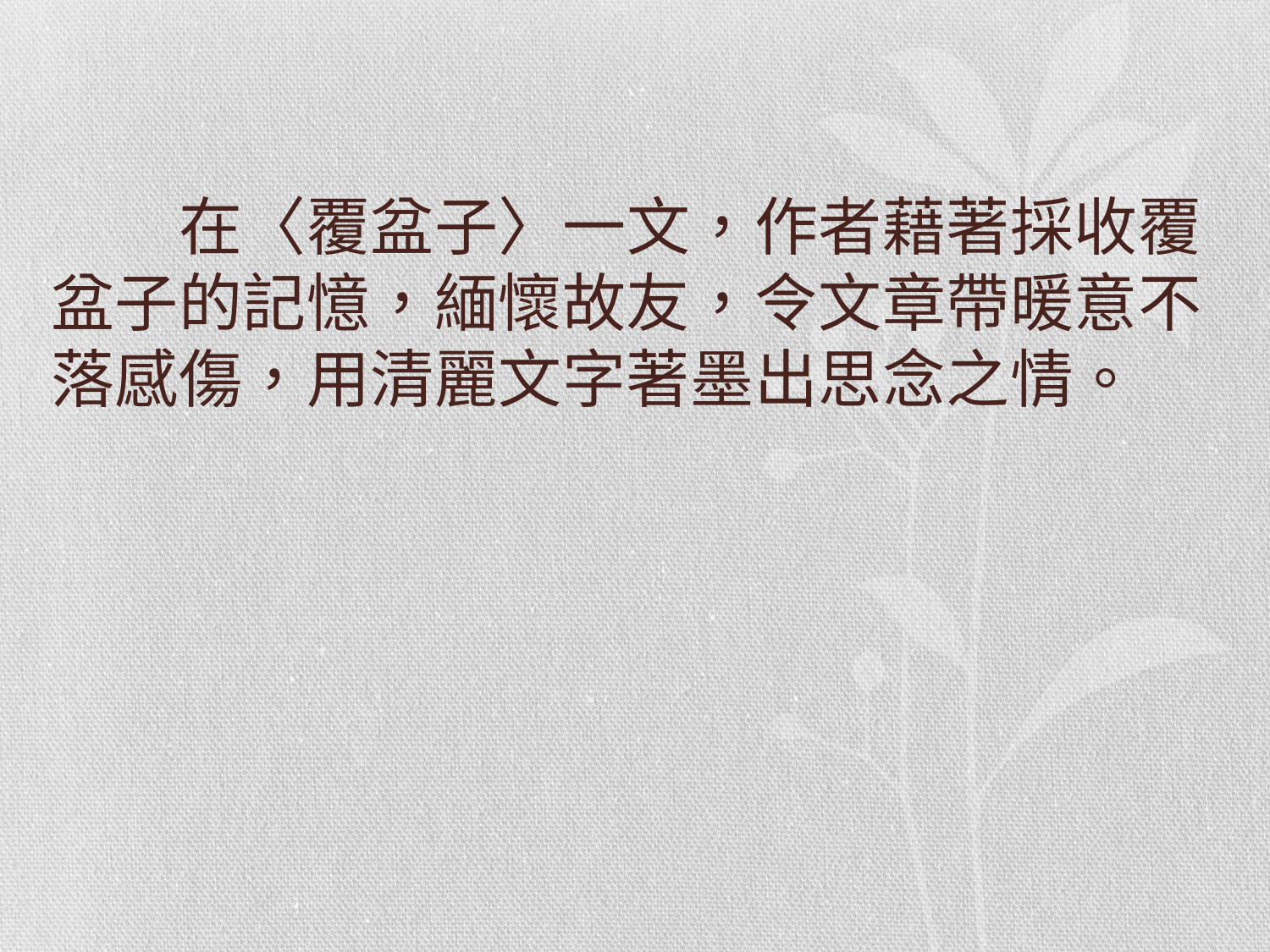

#
　　在〈覆盆子〉一文，作者藉著採收覆盆子的記憶，緬懷故友，令文章帶暖意不落感傷，用清麗文字著墨出思念之情。